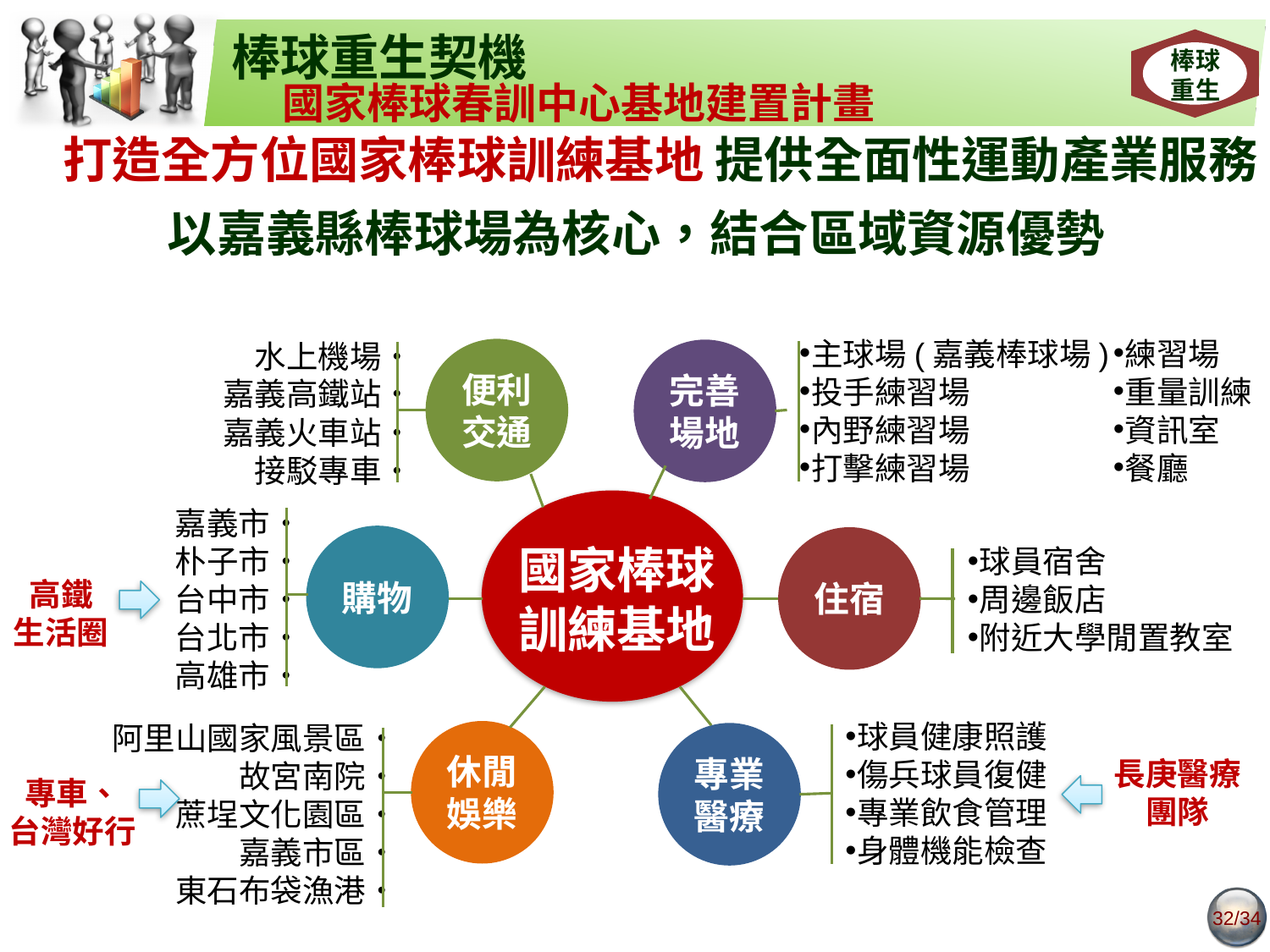

棒球重生契機
國家棒球春訓中心基地建置計畫

棒球
重生
 打造全方位國家棒球訓練基地 提供全面性運動產業服務

以嘉義縣棒球場為核心，結合區域資源優勢
練習場
重量訓練
資訊室
餐廳
主球場(嘉義棒球場)
投手練習場
內野練習場
打擊練習場
水上機場‧
嘉義高鐵站‧
嘉義火車站‧
接駁專車‧
便利
交通
完善場地

嘉義市‧
朴子市‧
台中市‧
台北市‧
高雄市‧
購物
住宿
球員宿舍
周邊飯店
附近大學閒置教室
高鐵
生活圈

球員健康照護
傷兵球員復健
專業飲食管理
身體機能檢查
阿里山國家風景區‧
故宮南院‧
蔗埕文化園區‧
嘉義市區‧
東石布袋漁港‧
休閒娛樂
專業
醫療
長庚醫療
團隊
專車、
台灣好行

國家棒球
訓練基地
32/34